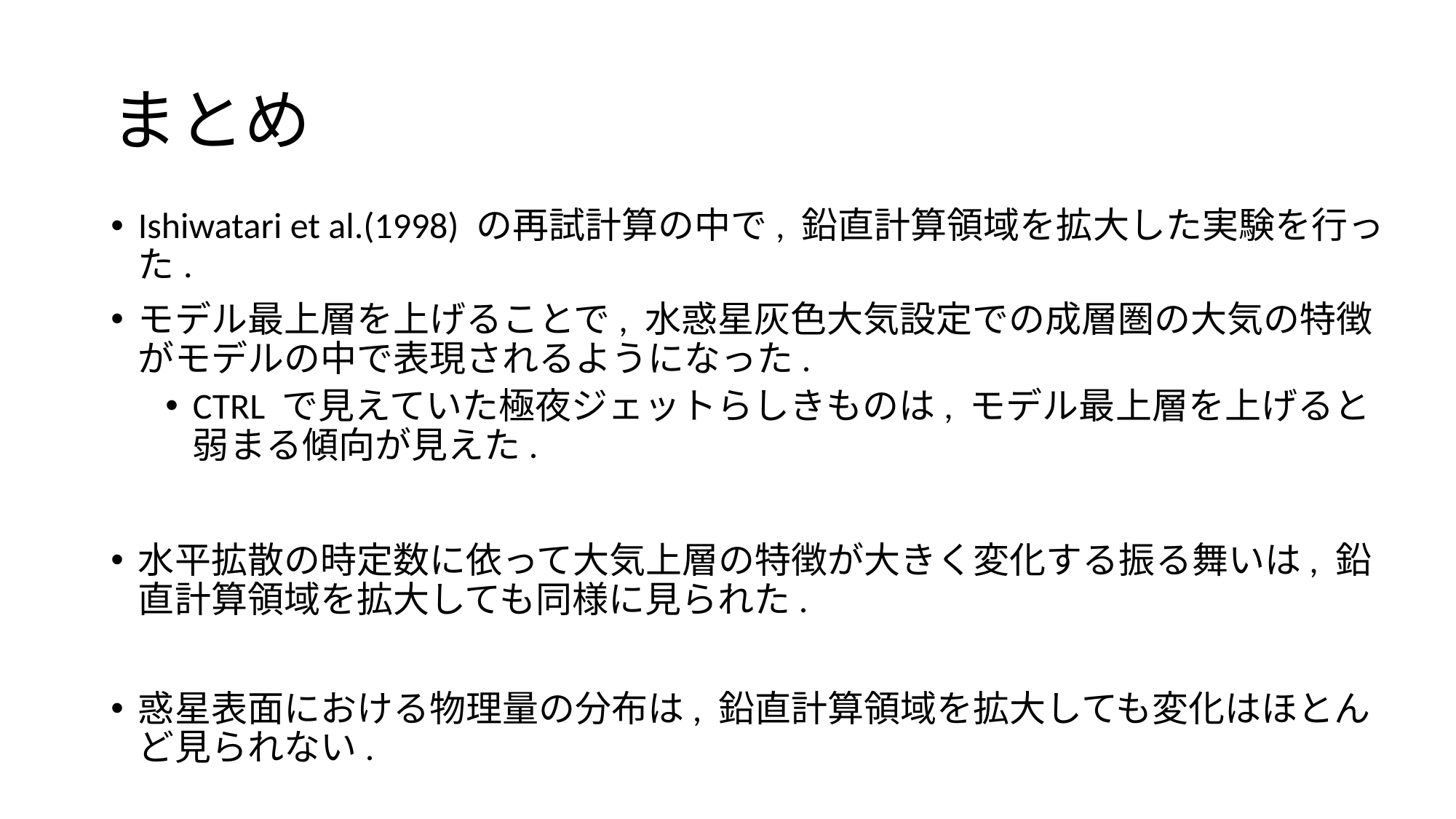

# まとめ
Ishiwatari et al.(1998) の再試計算の中で, 鉛直計算領域を拡大した実験を行った.
モデル最上層を上げることで, 水惑星灰色大気設定での成層圏の大気の特徴がモデルの中で表現されるようになった.
CTRL で見えていた極夜ジェットらしきものは, モデル最上層を上げると弱まる傾向が見えた.

水平拡散の時定数に依って大気上層の特徴が大きく変化する振る舞いは, 鉛直計算領域を拡大しても同様に見られた.

惑星表面における物理量の分布は, 鉛直計算領域を拡大しても変化はほとんど見られない.